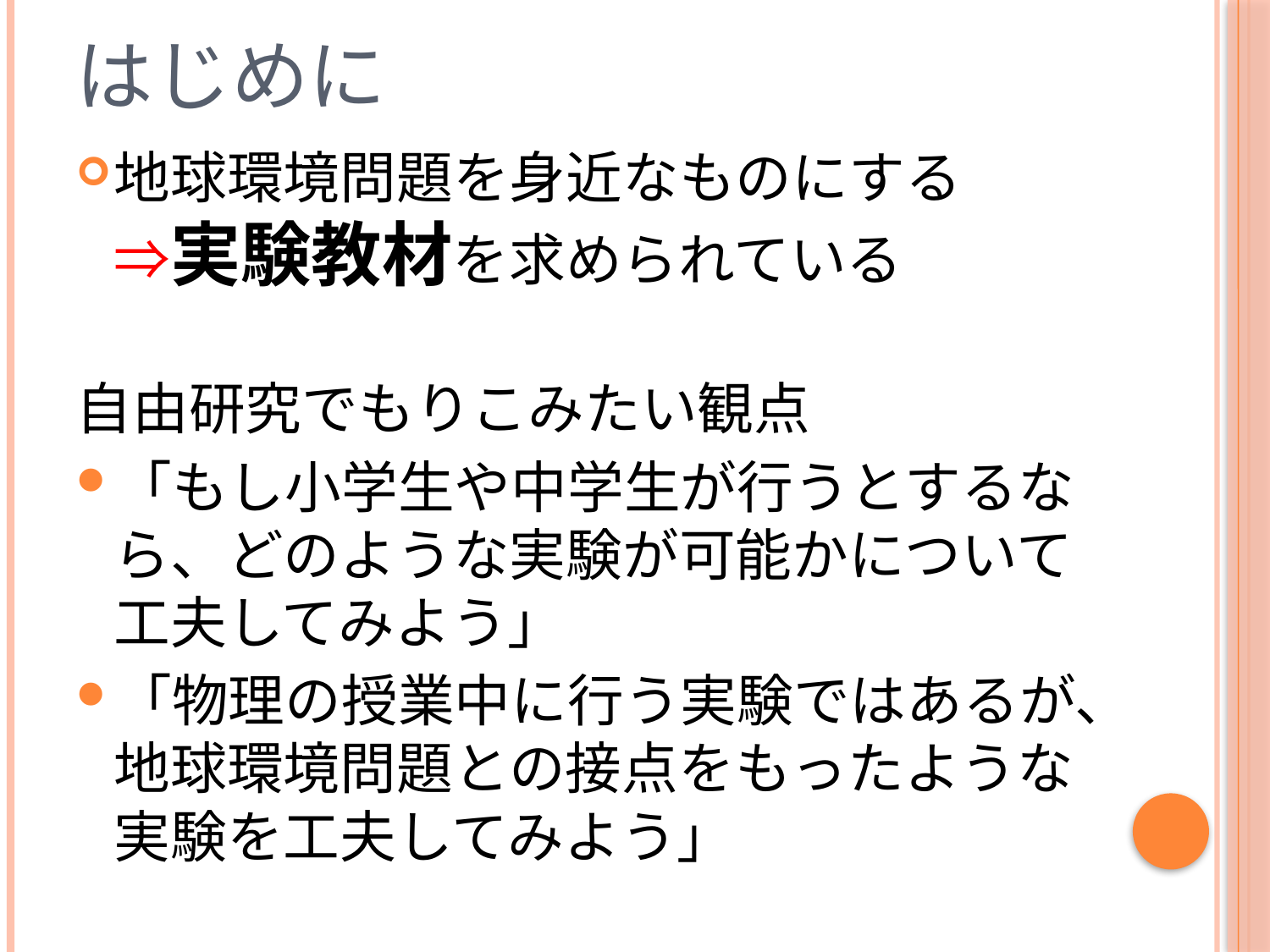

# はじめに
地球環境問題を身近なものにする
⇒実験教材を求められている
自由研究でもりこみたい観点
「もし小学生や中学生が行うとするなら、どのような実験が可能かについて工夫してみよう」
「物理の授業中に行う実験ではあるが、地球環境問題との接点をもったような実験を工夫してみよう」